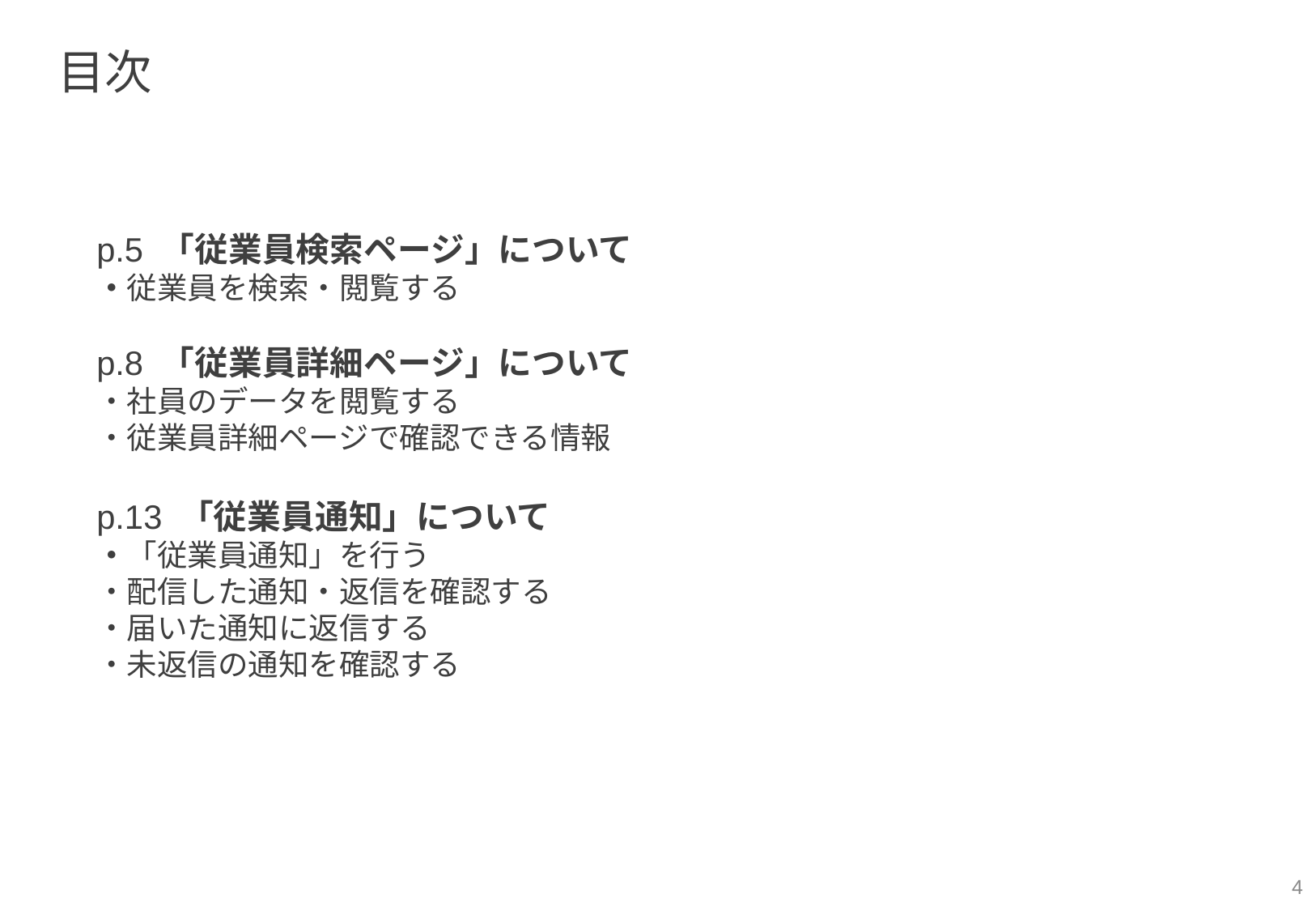

目次
p.5 「従業員検索ページ」について
・従業員を検索・閲覧する
p.8 「従業員詳細ページ」について
・社員のデータを閲覧する
・従業員詳細ページで確認できる情報
p.13 「従業員通知」について
・「従業員通知」を行う
・配信した通知・返信を確認する
・届いた通知に返信する
・未返信の通知を確認する

4